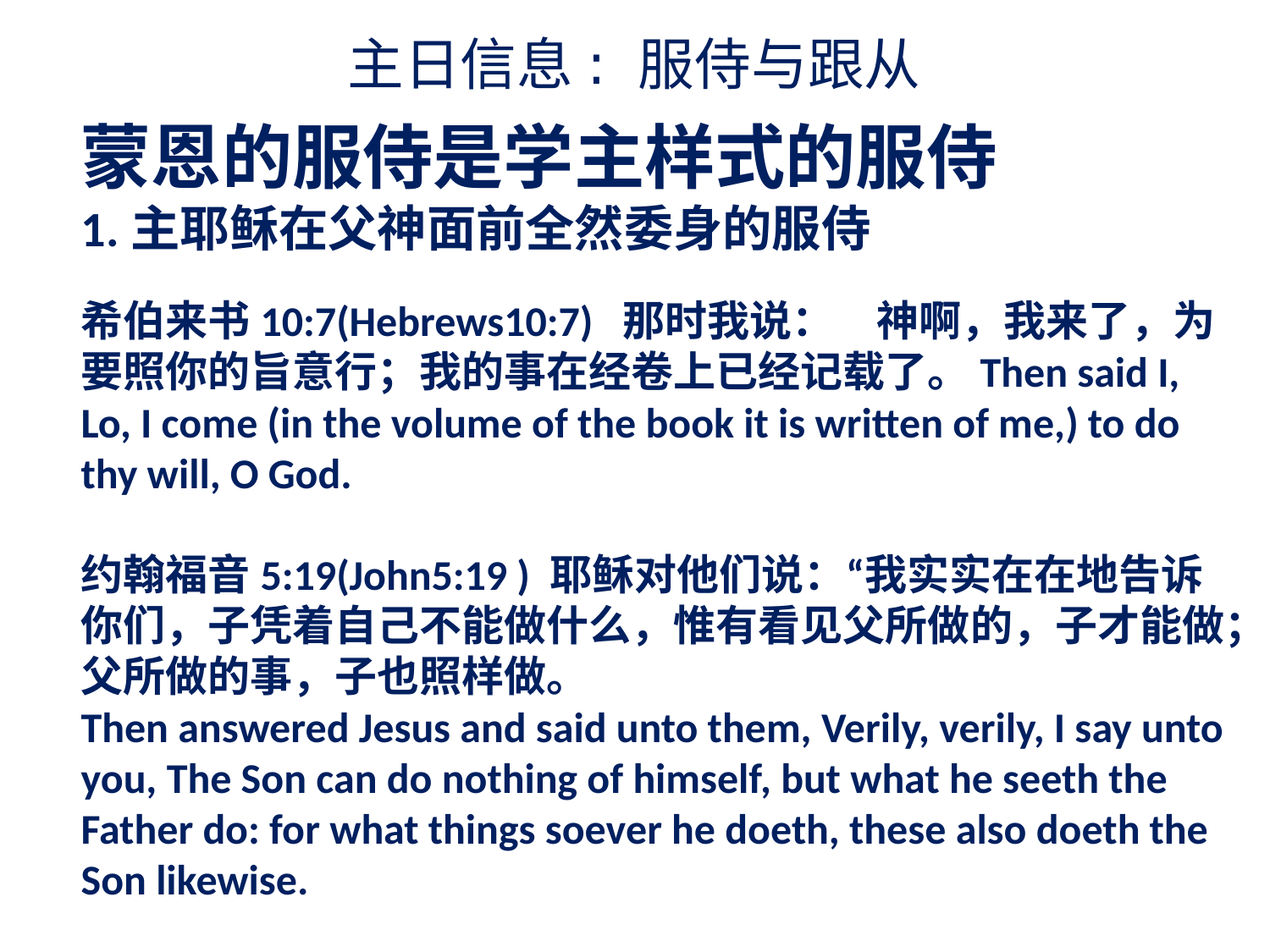

主日信息: 服侍与跟从
蒙恩的服侍是学主样式的服侍
1.主耶稣在父神面前全然委身的服侍

希伯来书10:7(Hebrews10:7)  那时我说：　神啊，我来了，为要照你的旨意行；我的事在经卷上已经记载了。Then said I, Lo, I come (in the volume of the book it is written of me,) to do thy will, O God.

约翰福音5:19(John5:19 ) 耶稣对他们说：“我实实在在地告诉你们，子凭着自己不能做什么，惟有看见父所做的，子才能做；父所做的事，子也照样做。
Then answered Jesus and said unto them, Verily, verily, I say unto you, The Son can do nothing of himself, but what he seeth the Father do: for what things soever he doeth, these also doeth the Son likewise.